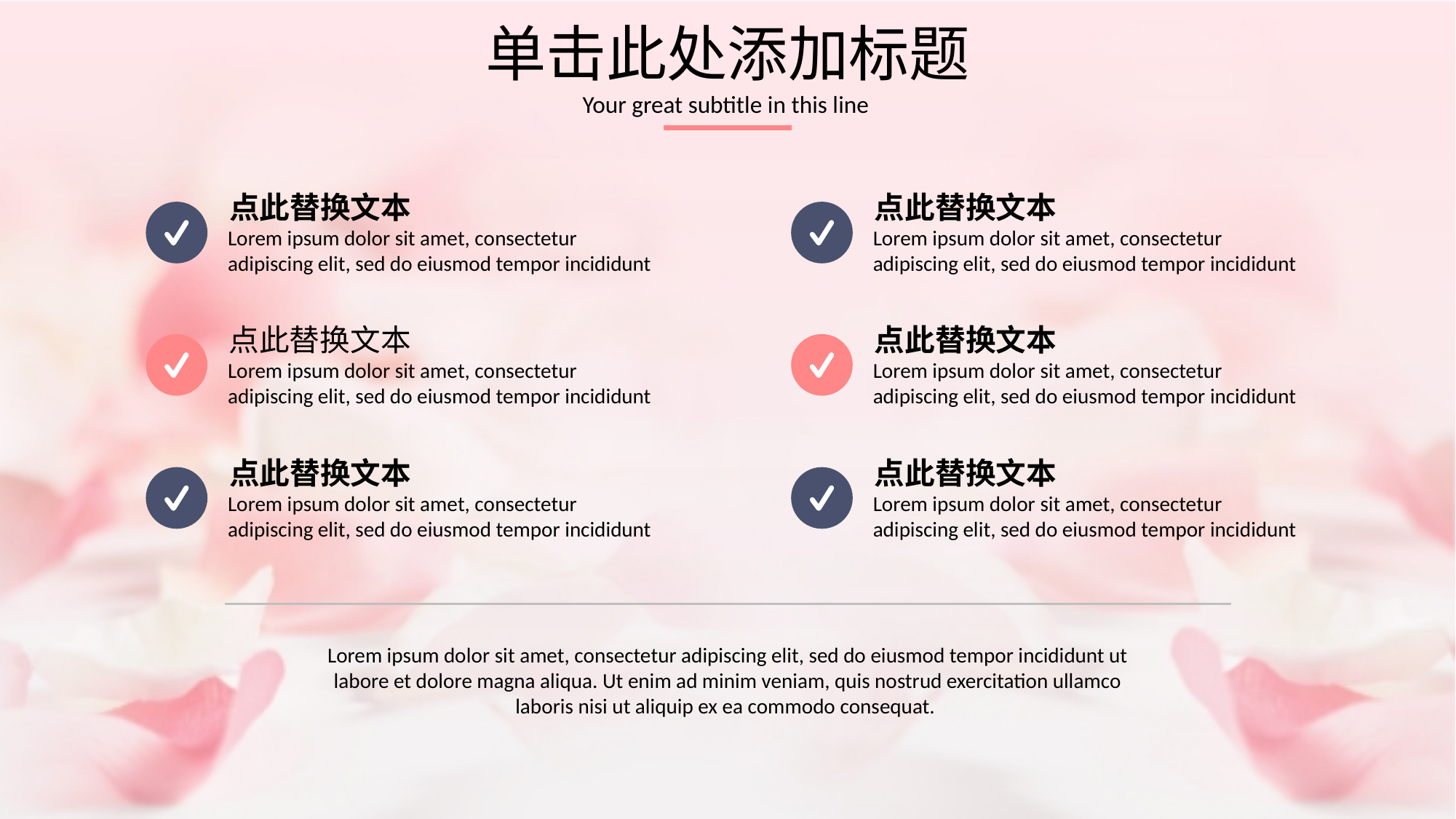

单击此处添加标题
Your great subtitle in this line
点此替换文本

Lorem ipsum dolor sit amet, consectetur adipiscing elit, sed do eiusmod tempor incididunt
点此替换文本

Lorem ipsum dolor sit amet, consectetur adipiscing elit, sed do eiusmod tempor incididunt

点此替换文本

Lorem ipsum dolor sit amet, consectetur adipiscing elit, sed do eiusmod tempor incididunt
点此替换文本

Lorem ipsum dolor sit amet, consectetur adipiscing elit, sed do eiusmod tempor incididunt

点此替换文本

Lorem ipsum dolor sit amet, consectetur adipiscing elit, sed do eiusmod tempor incididunt
点此替换文本

Lorem ipsum dolor sit amet, consectetur adipiscing elit, sed do eiusmod tempor incididunt

Lorem ipsum dolor sit amet, consectetur adipiscing elit, sed do eiusmod tempor incididunt ut labore et dolore magna aliqua. Ut enim ad minim veniam, quis nostrud exercitation ullamco laboris nisi ut aliquip ex ea commodo consequat.